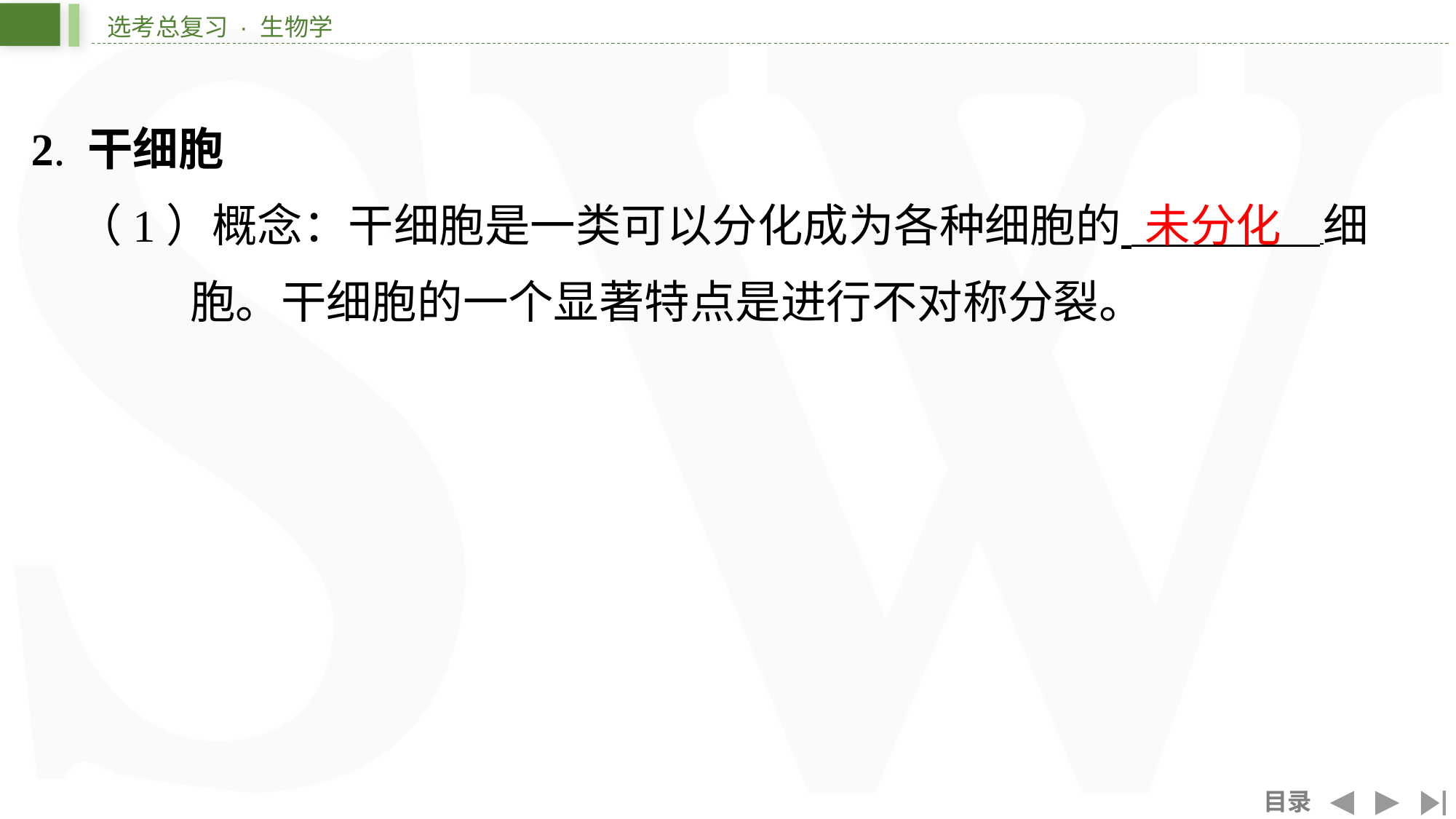

2. 干细胞
（1）概念：干细胞是一类可以分化成为各种细胞的                              ⁠细
胞。干细胞的一个显著特点是进行不对称分裂。
未分化